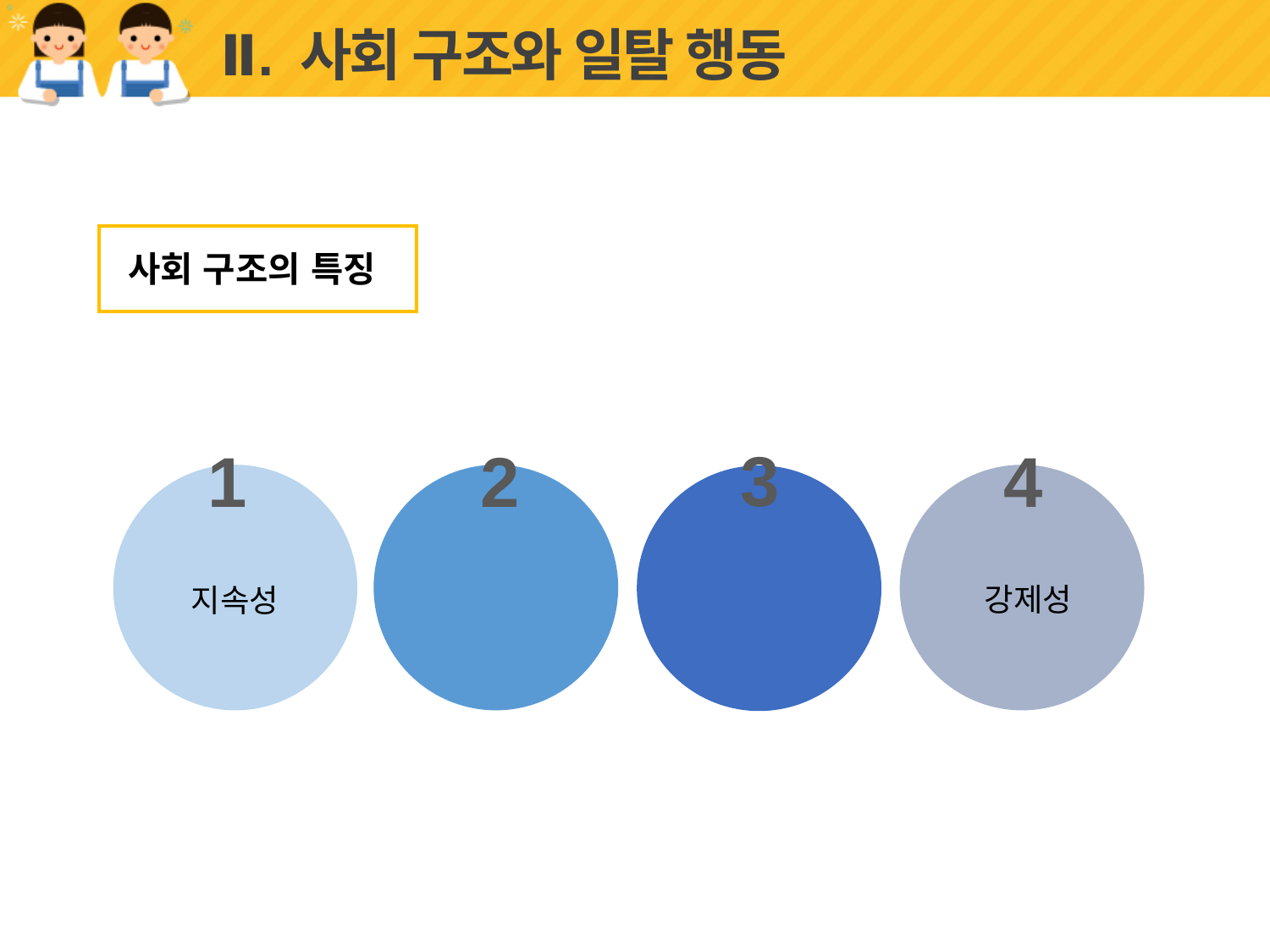

# Ⅱ. 사회 구조와 일탈 행동

사회 구조의 특징
3

변동성
1

지속성
2

안정성
4

강제성